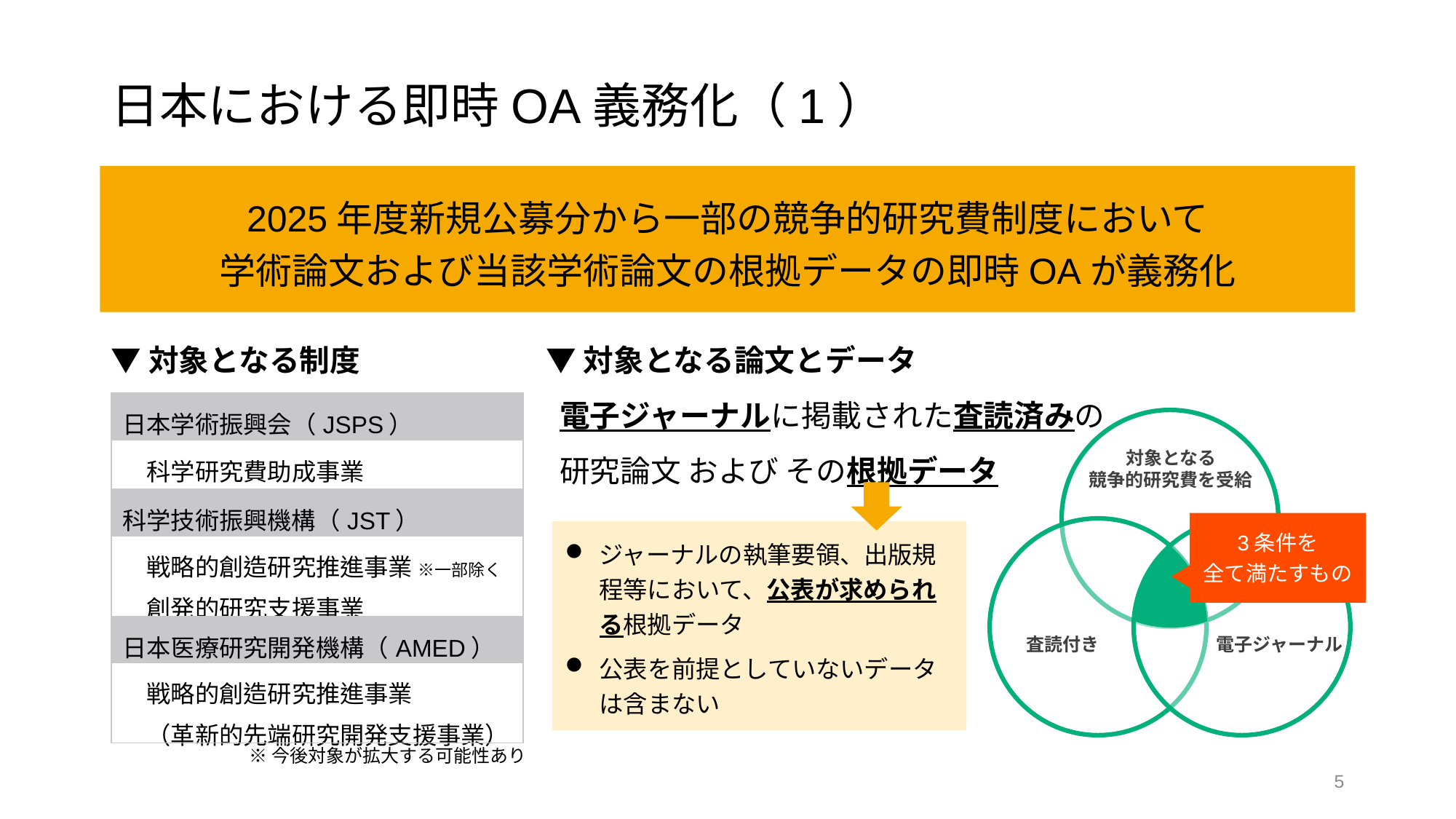

# 日本における即時OA義務化（1）
2025年度新規公募分から一部の競争的研究費制度において
学術論文および当該学術論文の根拠データの即時OAが義務化
▼対象となる論文とデータ
 電子ジャーナルに掲載された査読済みの
 研究論文 および その根拠データ

▼対象となる制度

| 日本学術振興会（JSPS） |
| --- |
| 科学研究費助成事業 |
| 科学技術振興機構（JST） |
| 戦略的創造研究推進事業 ※一部除く 　創発的研究支援事業 |
| 日本医療研究開発機構（AMED） |
| 戦略的創造研究推進事業 　（革新的先端研究開発支援事業） |

対象となる
競争的研究費を受給
3条件を
全て満たすもの

査読付き
電子ジャーナル

ジャーナルの執筆要領、出版規程等において、公表が求められる根拠データ
公表を前提としていないデータは含まない
※今後対象が拡大する可能性あり
5